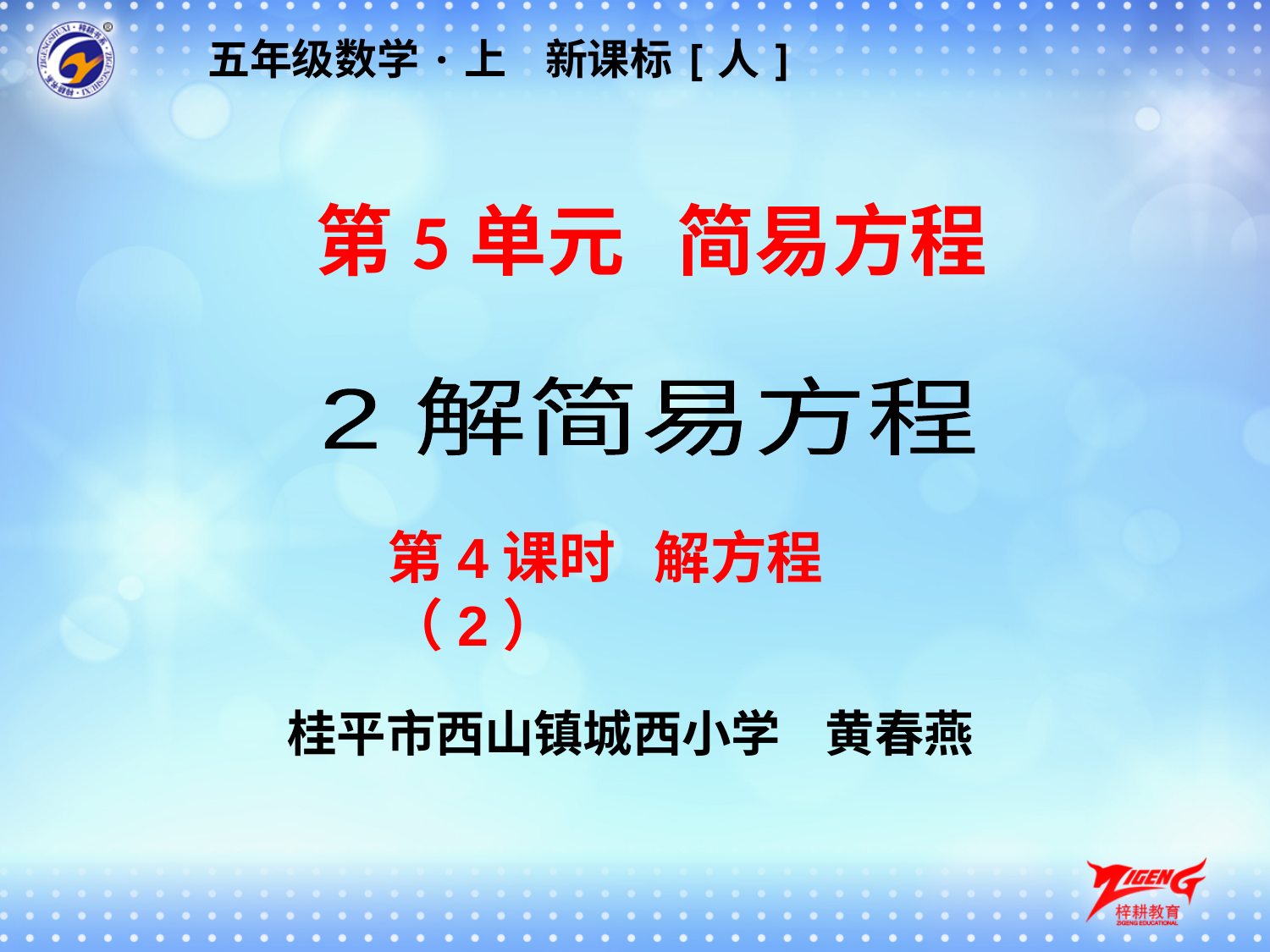

五年级数学·上    新课标[人]
第5单元   简易方程
2 解简易方程
第4课时   解方程（2）
桂平市西山镇城西小学    黄春燕